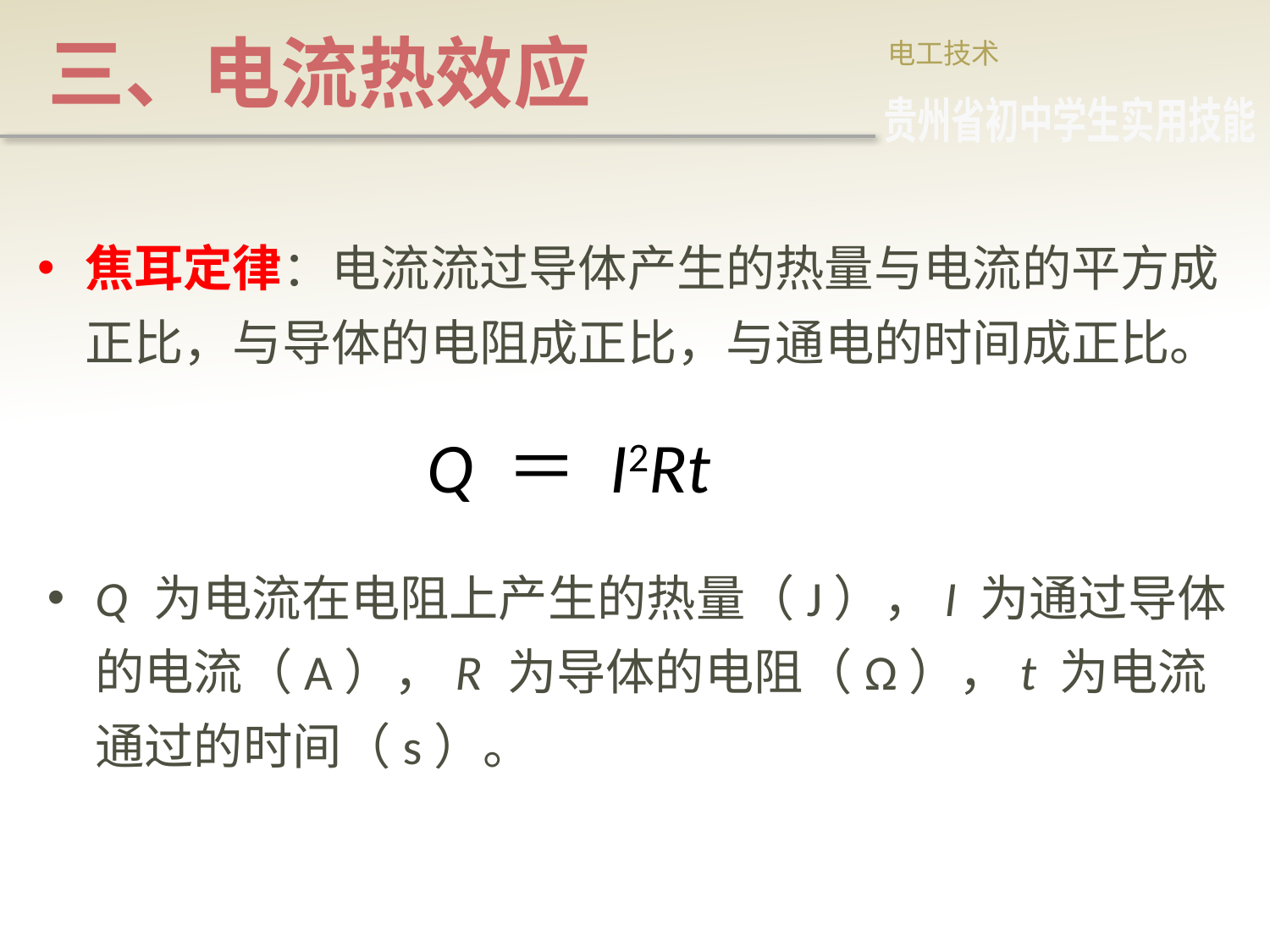

# 三、电流热效应
电工技术
贵州省初中学生实用技能
焦耳定律：电流流过导体产生的热量与电流的平方成正比，与导体的电阻成正比，与通电的时间成正比。
Q ＝ I2Rt
Q 为电流在电阻上产生的热量（J），I 为通过导体的电流（A），R 为导体的电阻（Ω），t 为电流通过的时间（s）。